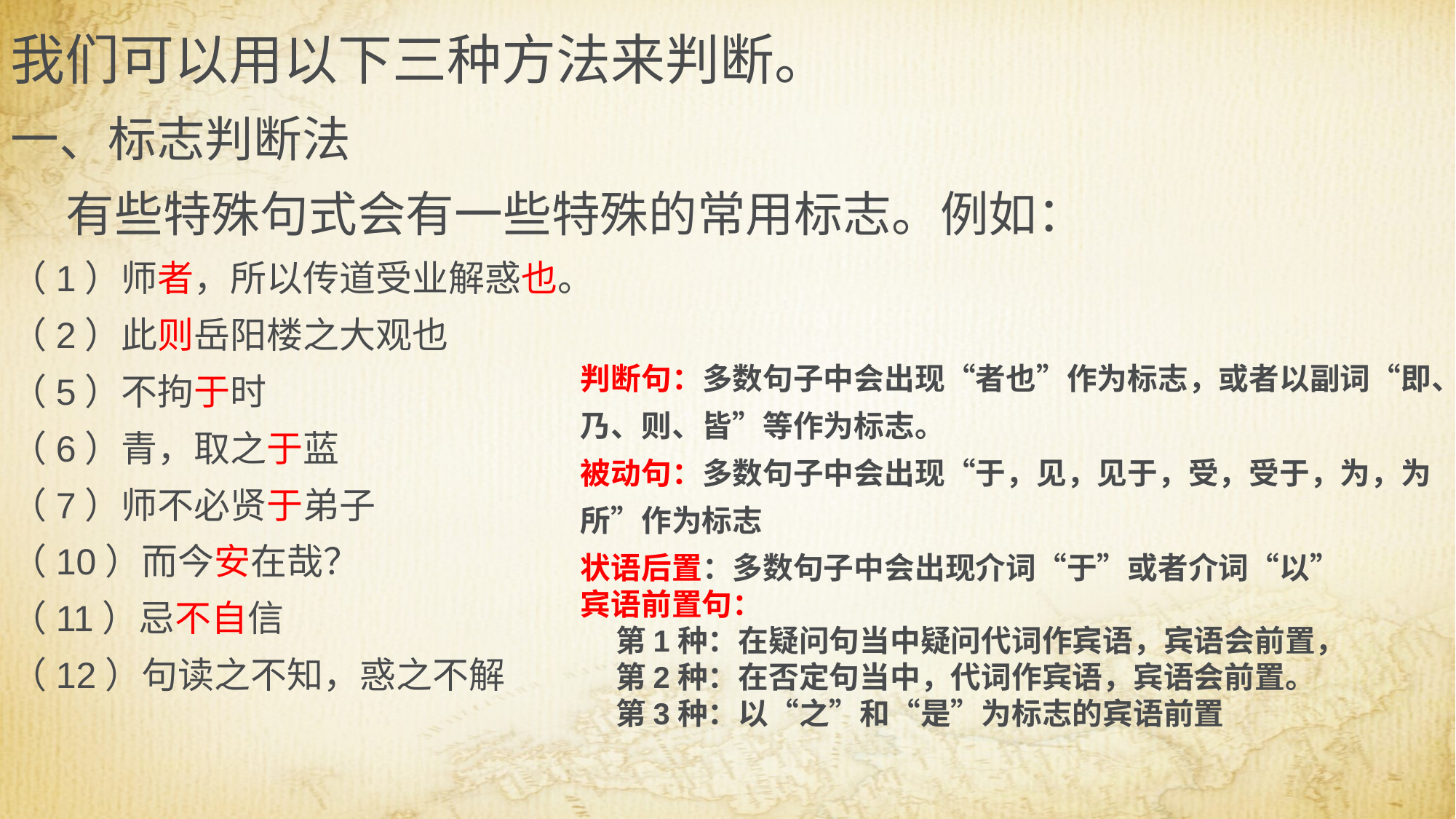

我们可以用以下三种方法来判断。
一、标志判断法
    有些特殊句式会有一些特殊的常用标志。例如：
（1）师者，所以传道受业解惑也。
（2）此则岳阳楼之大观也
（5）不拘于时
（6）青，取之于蓝
（7）师不必贤于弟子
（10）而今安在哉？
（11）忌不自信
（12）句读之不知，惑之不解

判断句：多数句子中会出现“者也”作为标志，或者以副词“即、乃、则、皆”等作为标志。
被动句：多数句子中会出现“于，见，见于，受，受于，为，为所”作为标志
状语后置：多数句子中会出现介词“于”或者介词“以”
宾语前置句：
    第1种：在疑问句当中疑问代词作宾语，宾语会前置，
    第2种：在否定句当中，代词作宾语，宾语会前置。
    第3种：以“之”和“是”为标志的宾语前置